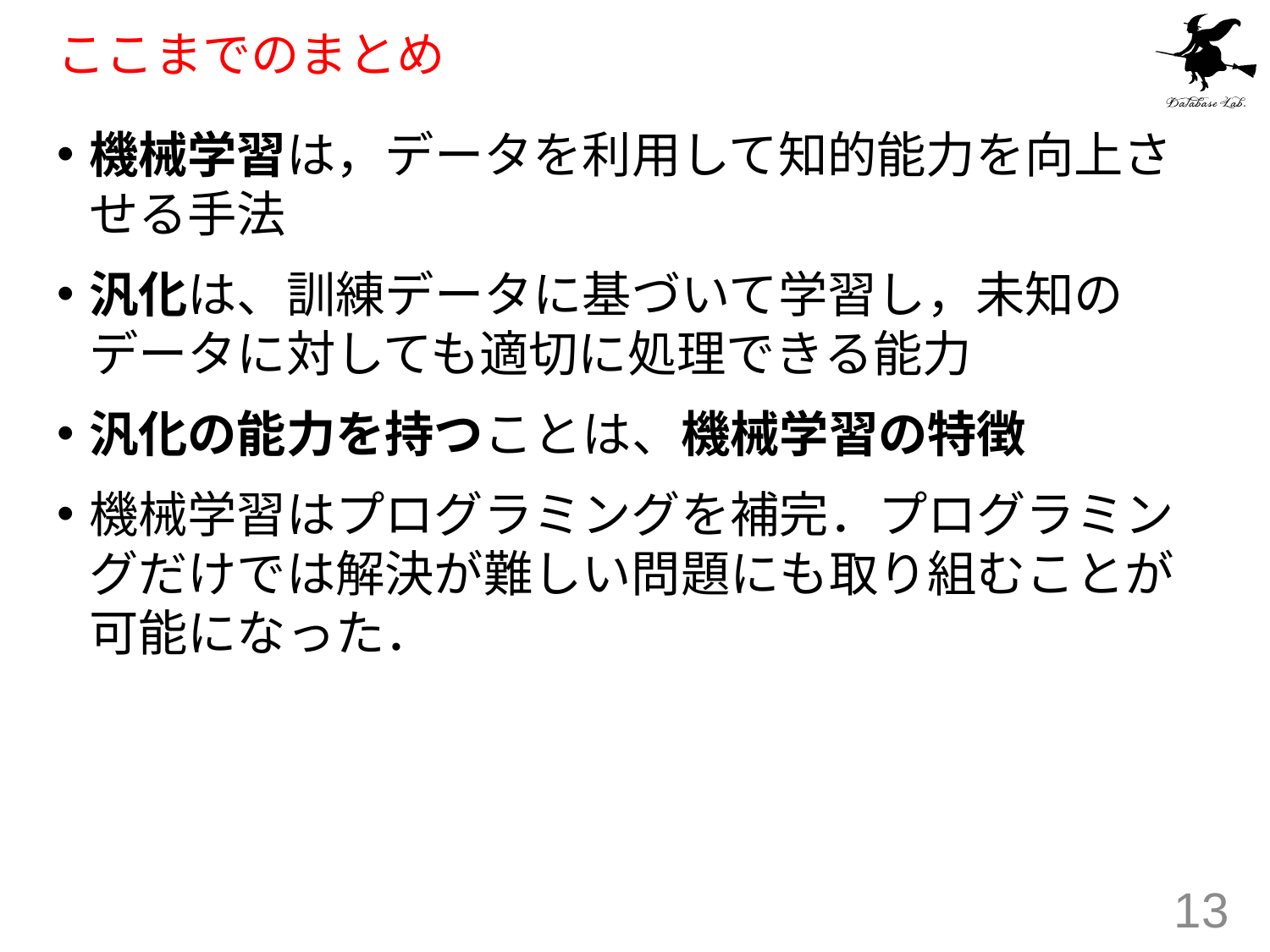

# ここまでのまとめ
機械学習は，データを利用して知的能力を向上させる手法
汎化は、訓練データに基づいて学習し，未知のデータに対しても適切に処理できる能力
汎化の能力を持つことは、機械学習の特徴
機械学習はプログラミングを補完．プログラミングだけでは解決が難しい問題にも取り組むことが可能になった．
13